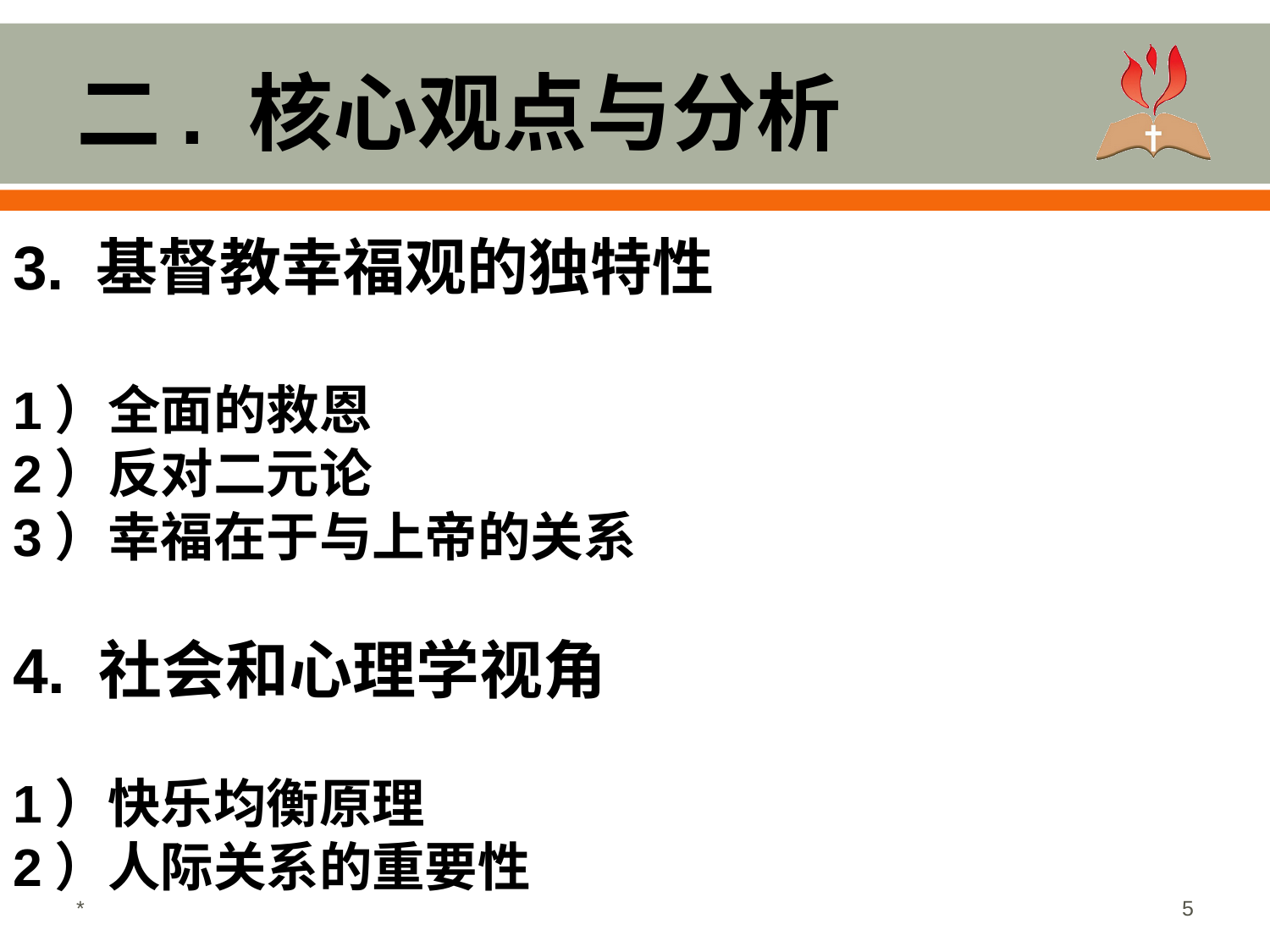

# 二. 核心观点与分析
3. 基督教幸福观的独特性

1）全面的救恩
2）反对二元论
3）幸福在于与上帝的关系

4. 社会和心理学视角

1）快乐均衡原理
2）人际关系的重要性

*
5